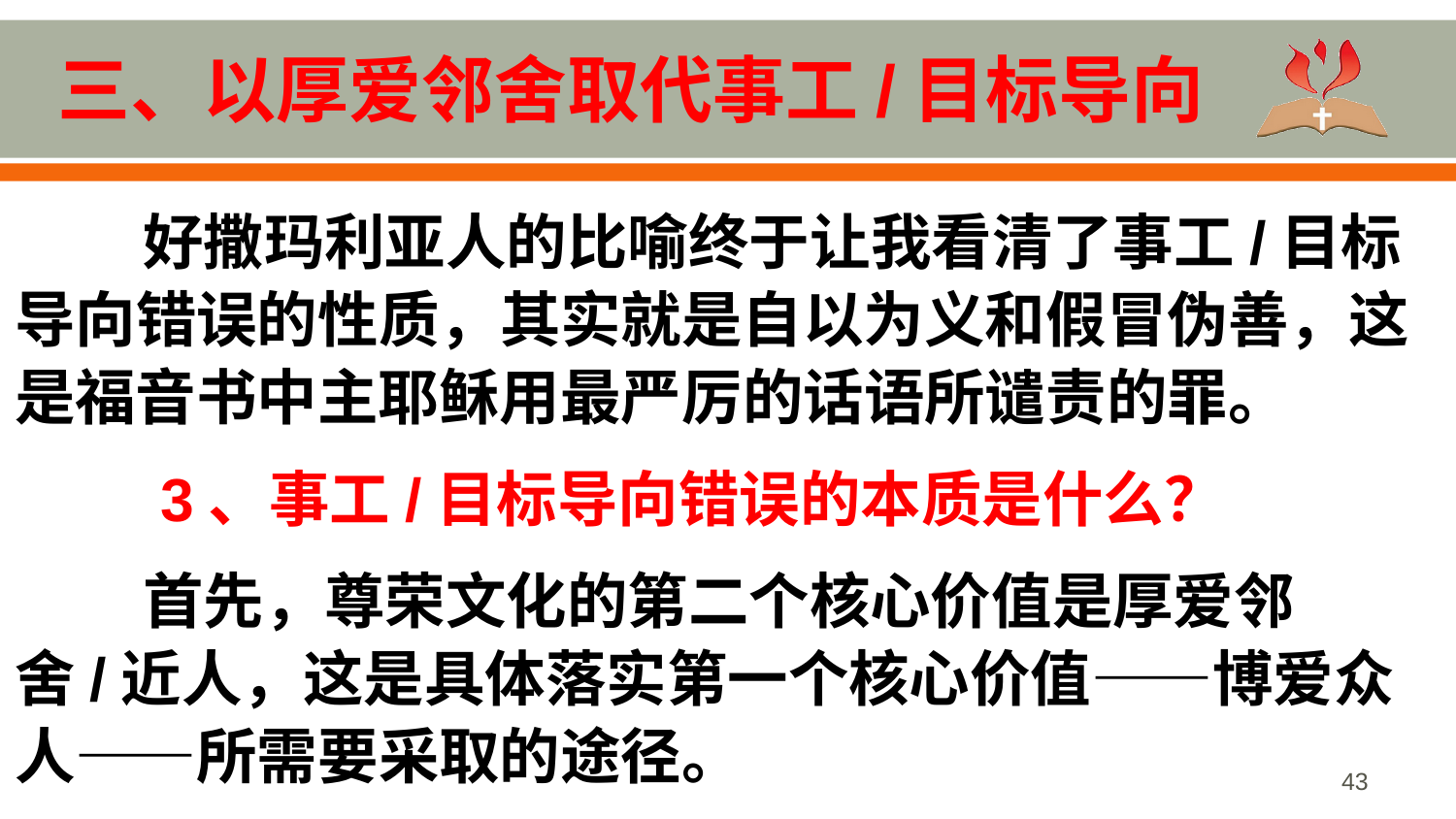

# 三、以厚爱邻舍取代事工/目标导向
好撒玛利亚人的比喻终于让我看清了事工/目标导向错误的性质，其实就是自以为义和假冒伪善，这是福音书中主耶稣用最严厉的话语所谴责的罪。
	3、事工/目标导向错误的本质是什么？
首先，尊荣文化的第二个核心价值是厚爱邻舍/近人，这是具体落实第一个核心价值——博爱众人——所需要采取的途径。

43